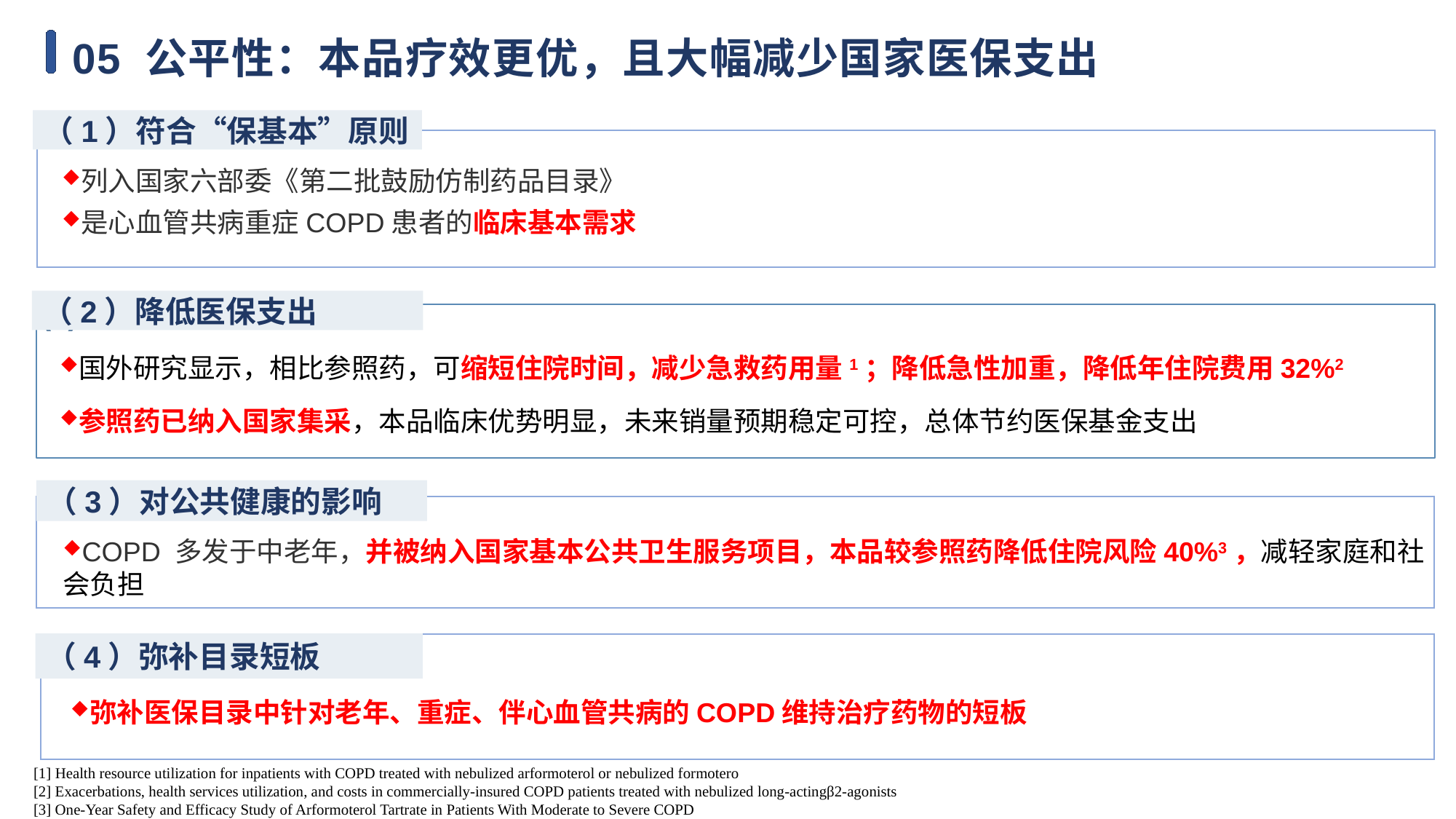

05 公平性：本品疗效更优，且大幅减少国家医保支出

（1）符合“保基本”原则

列入国家六部委《第二批鼓励仿制药品目录》
是心血管共病重症COPD患者的临床基本需求

(2) 美国市场价格演变
（2）降低医保支出

国外研究显示，相比参照药，可缩短住院时间，减少急救药用量1；降低急性加重，降低年住院费用32%2
参照药已纳入国家集采，本品临床优势明显，未来销量预期稳定可控，总体节约医保基金支出
（3）对公共健康的影响

COPD 多发于中老年，并被纳入国家基本公共卫生服务项目，本品较参照药降低住院风险40%3，减轻家庭和社会负担
（4）弥补目录短板

弥补医保目录中针对老年、重症、伴心血管共病的COPD维持治疗药物的短板

[1] Health resource utilization for inpatients with COPD treated with nebulized arformoterol or nebulized formotero
[2] Exacerbations, health services utilization, and costs in commercially-insured COPD patients treated with nebulized long-actingβ2-agonists
[3] One-Year Safety and Efficacy Study of Arformoterol Tartrate in Patients With Moderate to Severe COPD